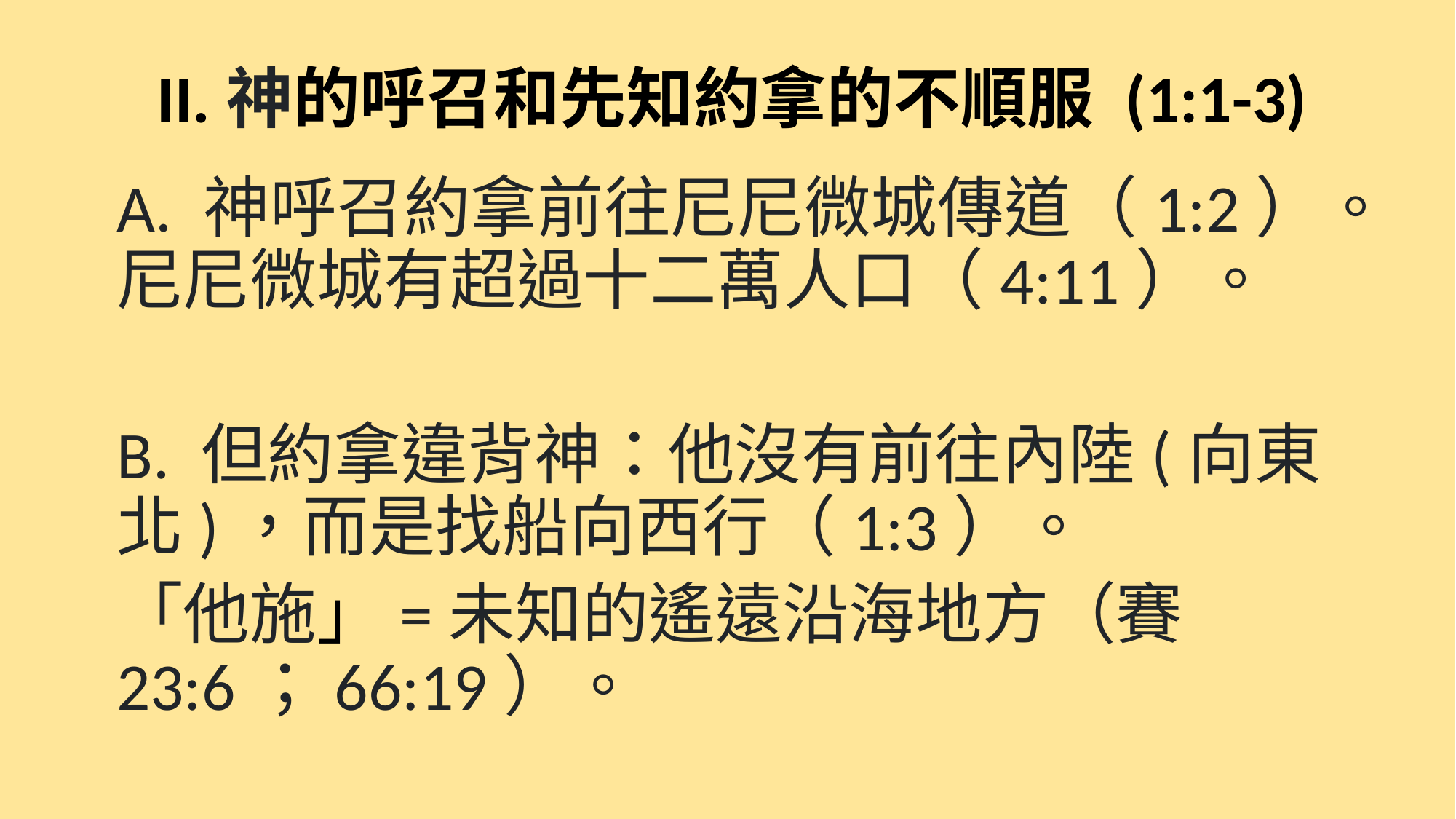

# II.神的呼召和先知約拿的不順服 (1:1-3)
A. 神呼召約拿前往尼尼微城傳道（1:2）。尼尼微城有超過十二萬人口（4:11）。

B. 但約拿違背神：他沒有前往內陸(向東北)，而是找船向西行（1:3）。
「他施」=未知的遙遠沿海地方（賽 23:6；66:19）。